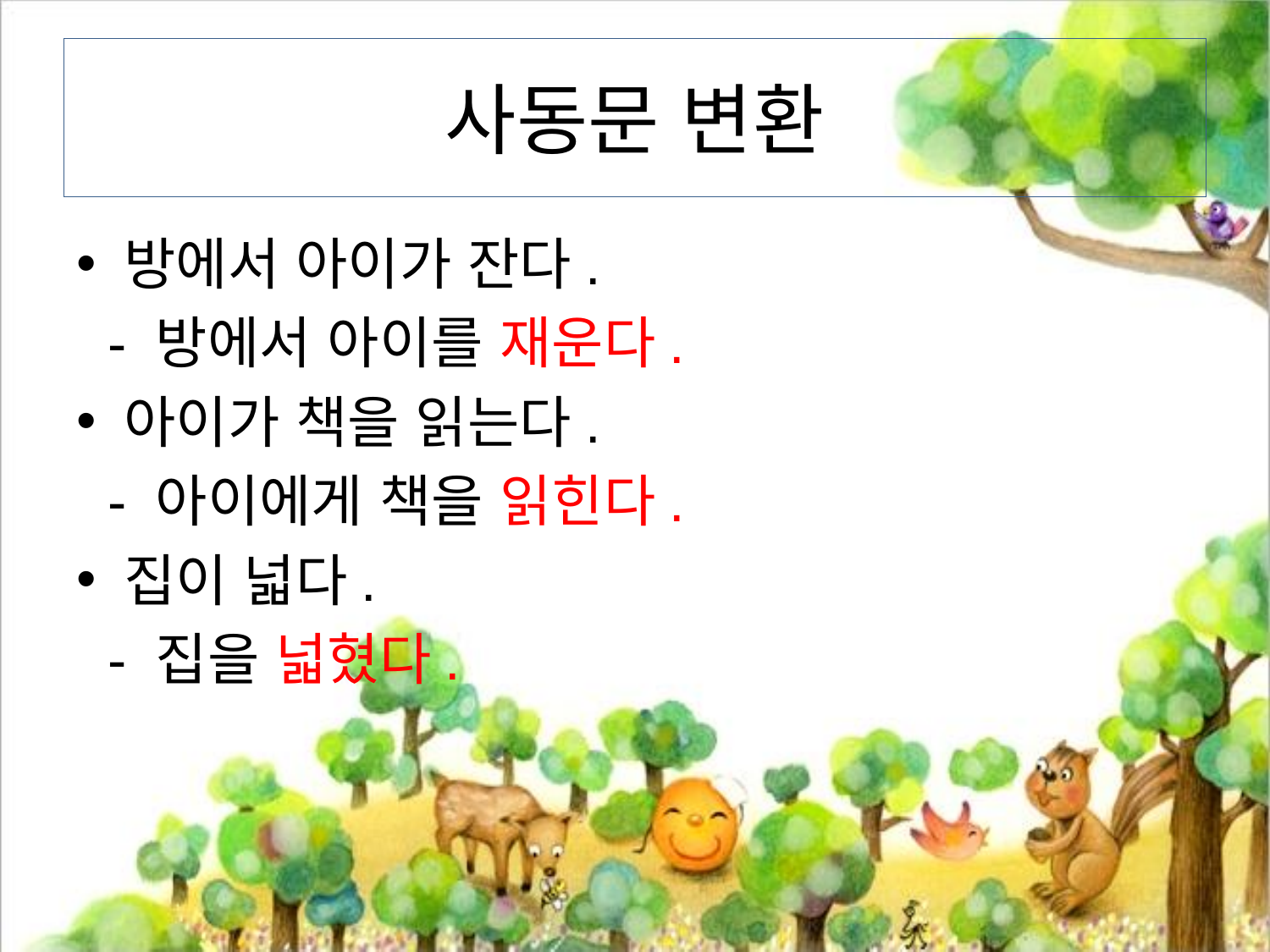

# 사동문 변환
방에서 아이가 잔다.
  - 방에서 아이를 재운다.
아이가 책을 읽는다.
  - 아이에게 책을 읽힌다.
집이 넓다.
  - 집을 넓혔다.